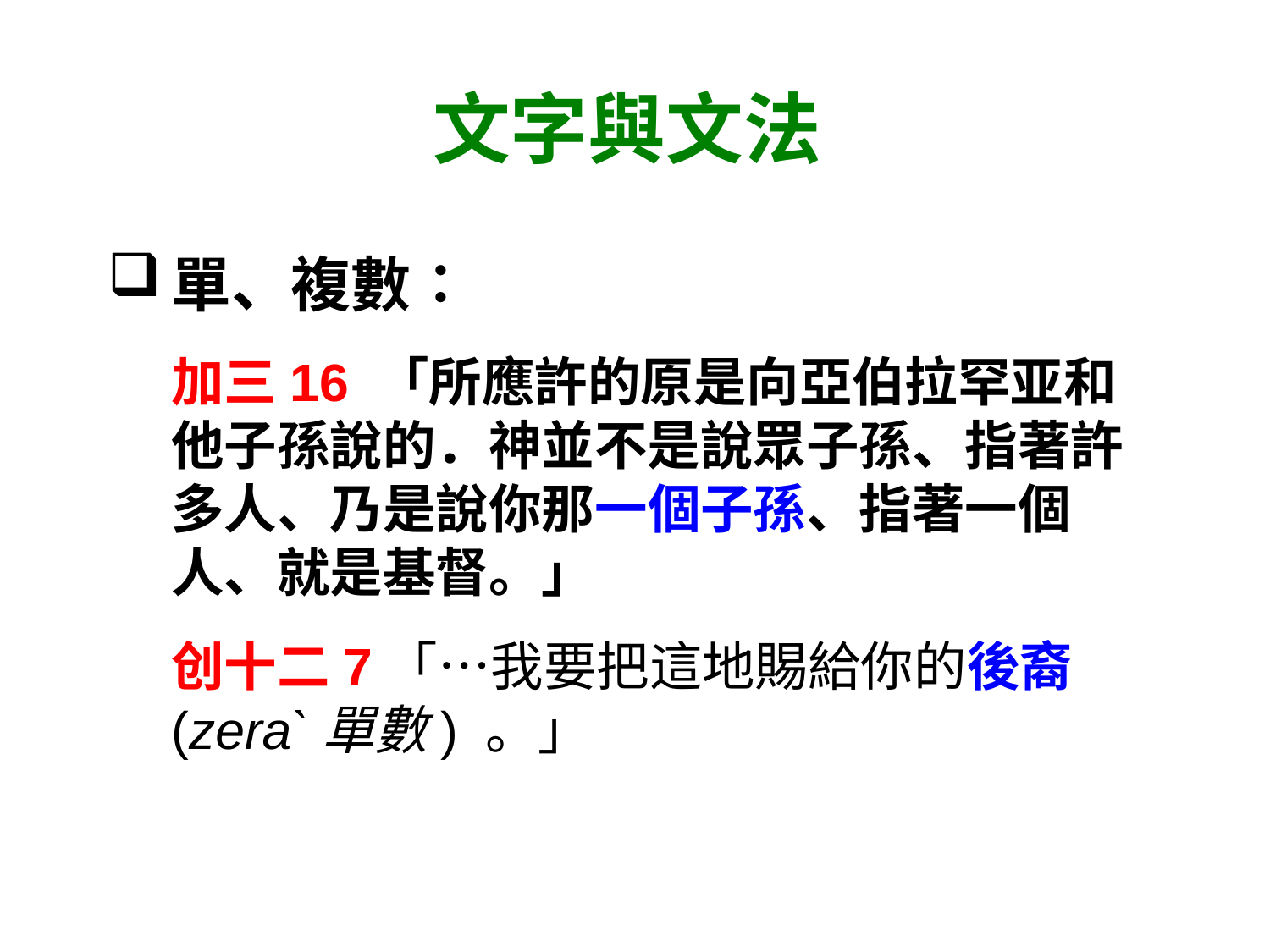

# 文字與文法

單、複數∶

加三16 「所應許的原是向亞伯拉罕亚和他子孫說的．神並不是說眾子孫、指著許多人、乃是說你那一個子孫、指著一個人、就是基督。」

创十二7「…我要把這地賜給你的後裔(zera`單數) 。」